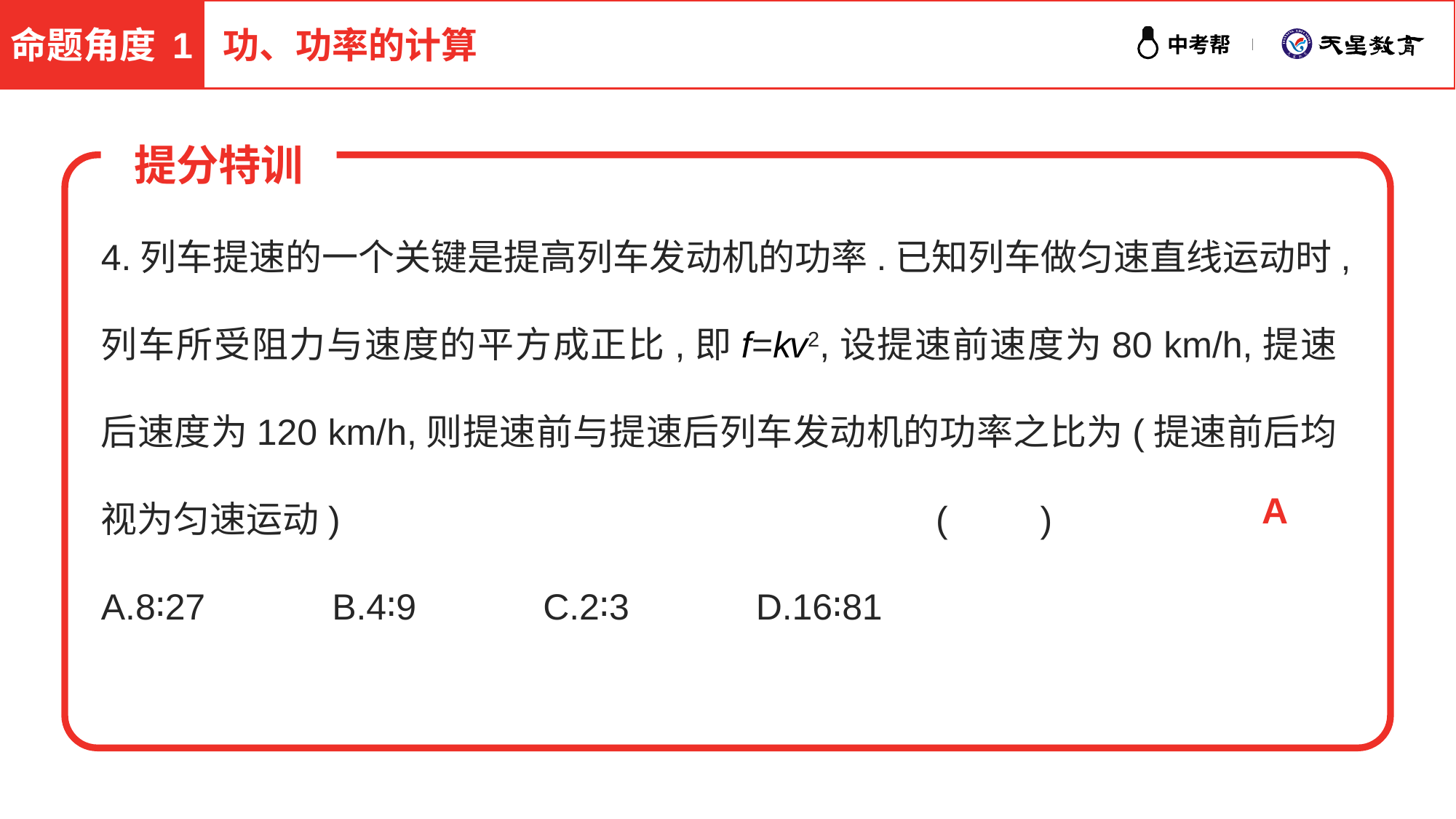

命题角度 1
功、功率的计算
提分特训

4.列车提速的一个关键是提高列车发动机的功率.已知列车做匀速直线运动时,列车所受阻力与速度的平方成正比,即f=kv2,设提速前速度为80 km/h,提速后速度为120 km/h,则提速前与提速后列车发动机的功率之比为(提速前后均视为匀速运动)	                                                  (　　)
A.8∶27　　　B.4∶9　　　C.2∶3　　　D.16∶81
A